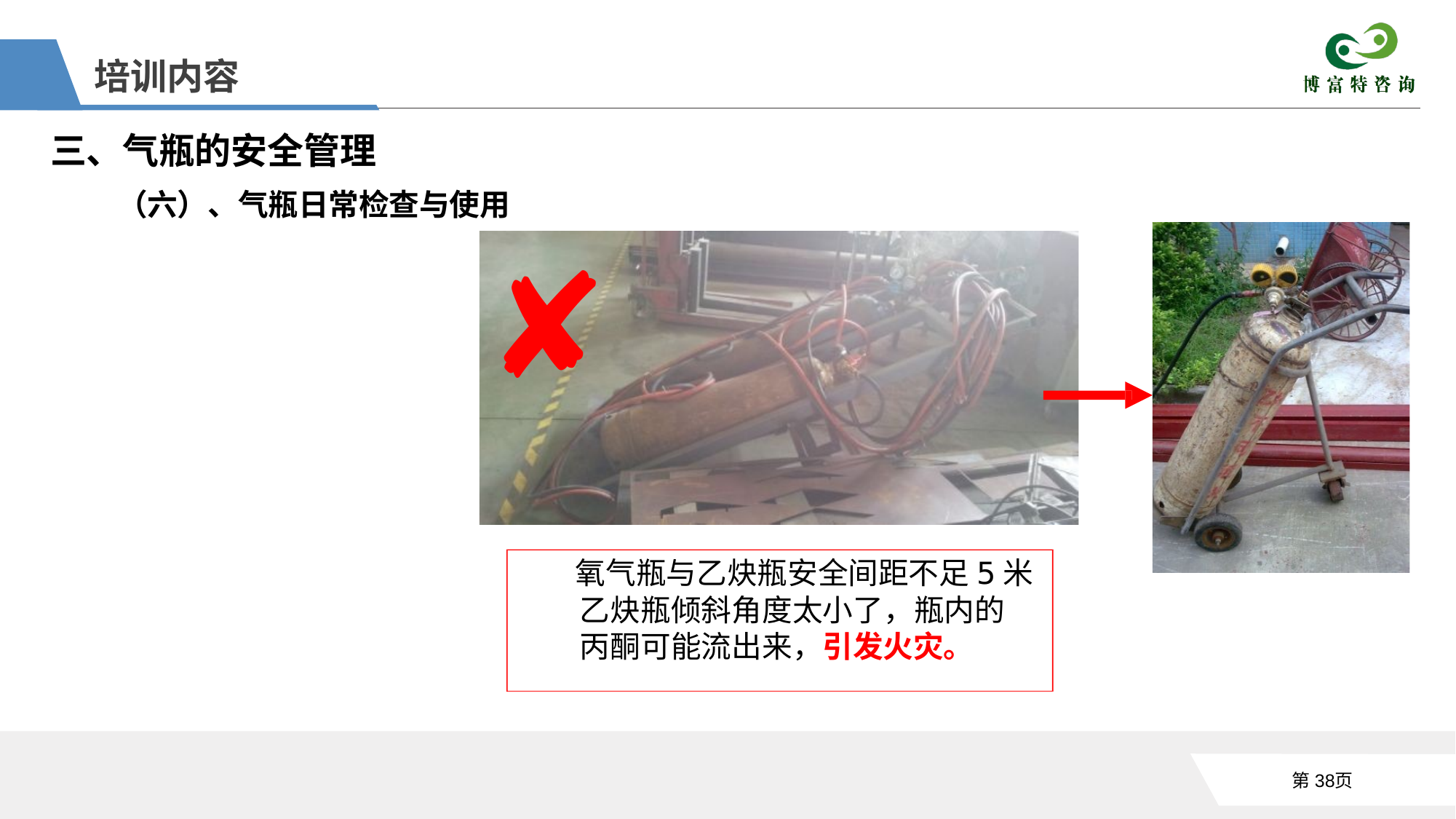

培训内容
三、气瓶的安全管理
（六）、气瓶日常检查与使用

✘

氧气瓶与乙炔瓶安全间距不足5米
乙炔瓶倾斜角度太小了，瓶内的丙酮可能流出来，引发火灾。